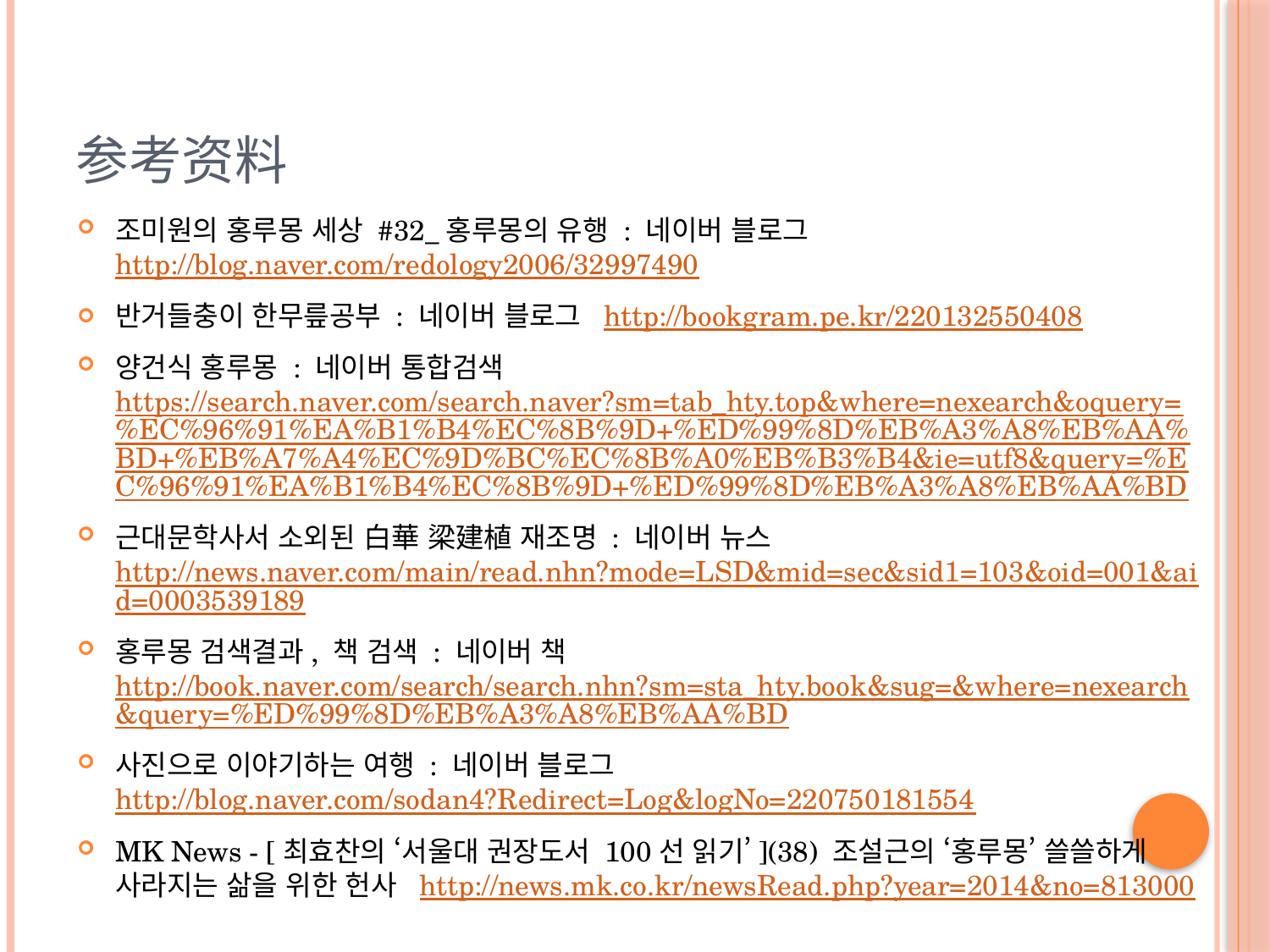

# 参考资料
조미원의 홍루몽 세상 #32_홍루몽의 유행 : 네이버 블로그  http://blog.naver.com/redology2006/32997490
반거들충이 한무릎공부 : 네이버 블로그  http://bookgram.pe.kr/220132550408
양건식 홍루몽 : 네이버 통합검색  https://search.naver.com/search.naver?sm=tab_hty.top&where=nexearch&oquery=%EC%96%91%EA%B1%B4%EC%8B%9D+%ED%99%8D%EB%A3%A8%EB%AA%BD+%EB%A7%A4%EC%9D%BC%EC%8B%A0%EB%B3%B4&ie=utf8&query=%EC%96%91%EA%B1%B4%EC%8B%9D+%ED%99%8D%EB%A3%A8%EB%AA%BD
근대문학사서 소외된 白華 梁建植 재조명 : 네이버 뉴스  http://news.naver.com/main/read.nhn?mode=LSD&mid=sec&sid1=103&oid=001&aid=0003539189
홍루몽 검색결과, 책 검색 : 네이버 책  http://book.naver.com/search/search.nhn?sm=sta_hty.book&sug=&where=nexearch&query=%ED%99%8D%EB%A3%A8%EB%AA%BD
사진으로 이야기하는 여행 : 네이버 블로그  http://blog.naver.com/sodan4?Redirect=Log&logNo=220750181554
MK News - [최효찬의 ‘서울대 권장도서 100선 읽기’](38) 조설근의 ‘홍루몽’ 쓸쓸하게 사라지는 삶을 위한 헌사  http://news.mk.co.kr/newsRead.php?year=2014&no=813000